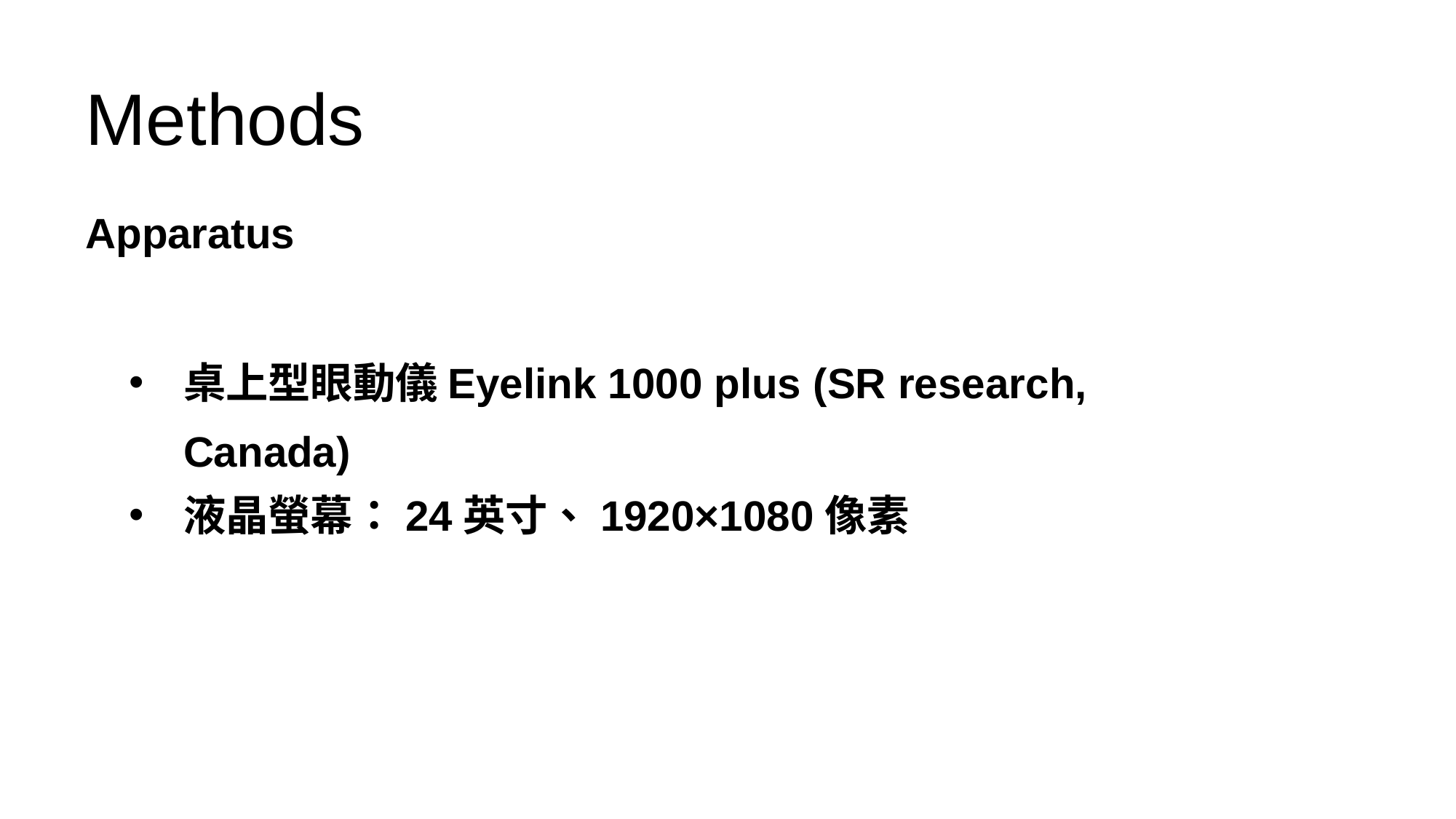

Methods
Apparatus
桌上型眼動儀Eyelink 1000 plus (SR research, Canada)
液晶螢幕：24英寸、1920×1080像素